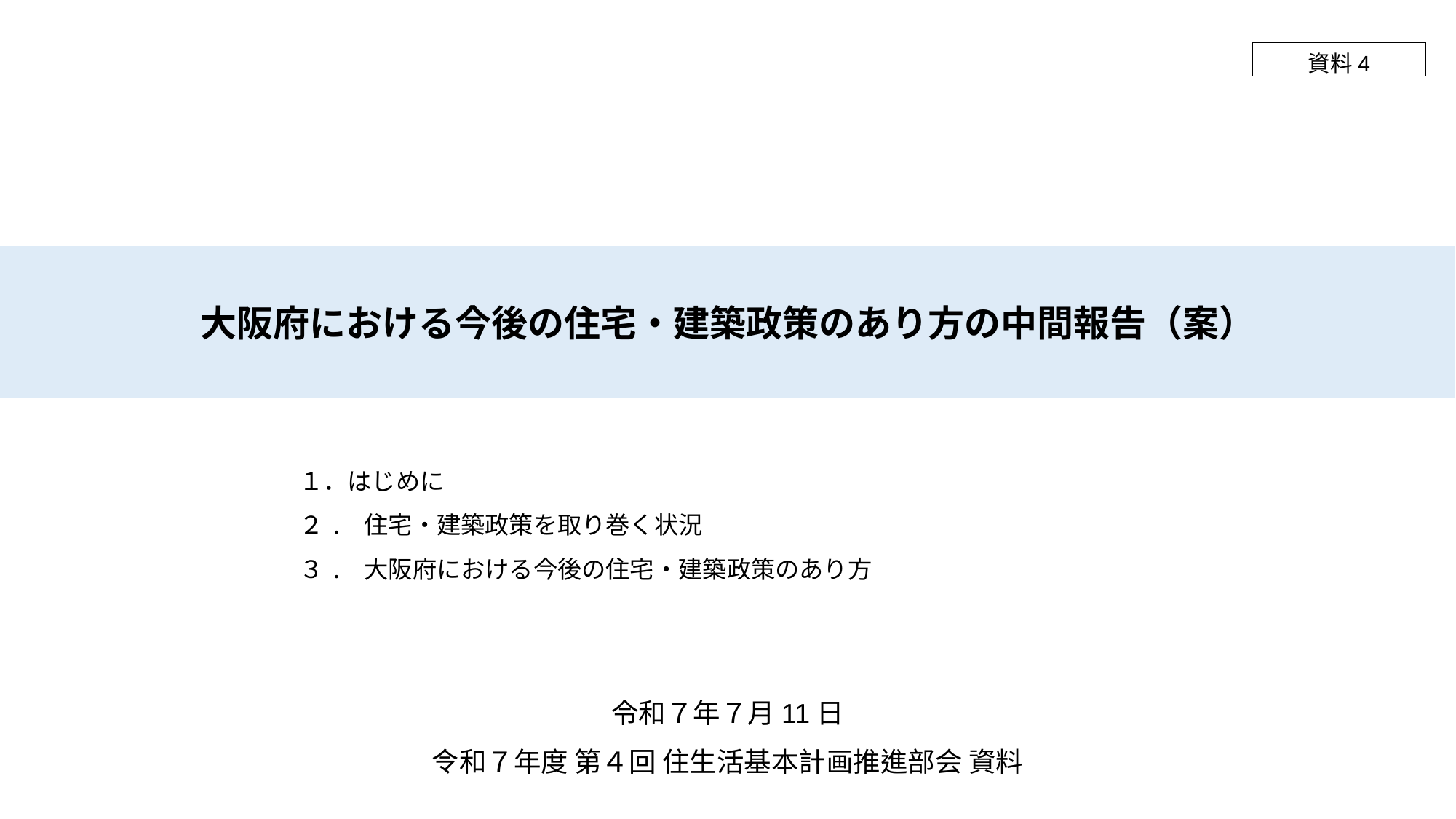

資料4
大阪府における今後の住宅・建築政策のあり方の中間報告（案）
１．はじめに
２. 住宅・建築政策を取り巻く状況
３. 大阪府における今後の住宅・建築政策のあり方
令和７年７月11日
令和７年度 第４回 住生活基本計画推進部会 資料